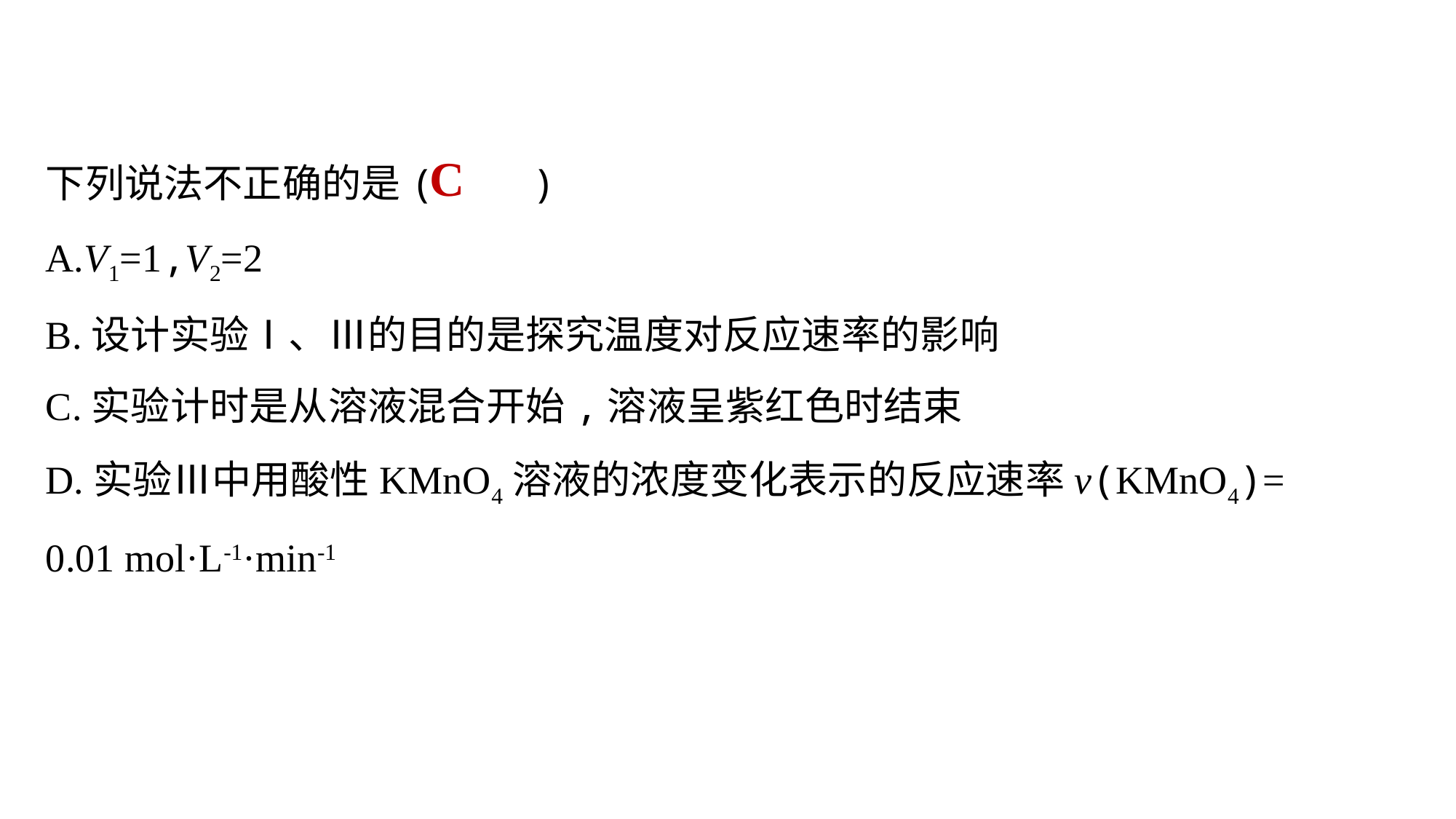

下列说法不正确的是(　　)
A.V1=1,V2=2
B.设计实验Ⅰ、Ⅲ的目的是探究温度对反应速率的影响
C.实验计时是从溶液混合开始,溶液呈紫红色时结束
D.实验Ⅲ中用酸性KMnO4溶液的浓度变化表示的反应速率v(KMnO4)=
0.01 mol·L-1·min-1
C